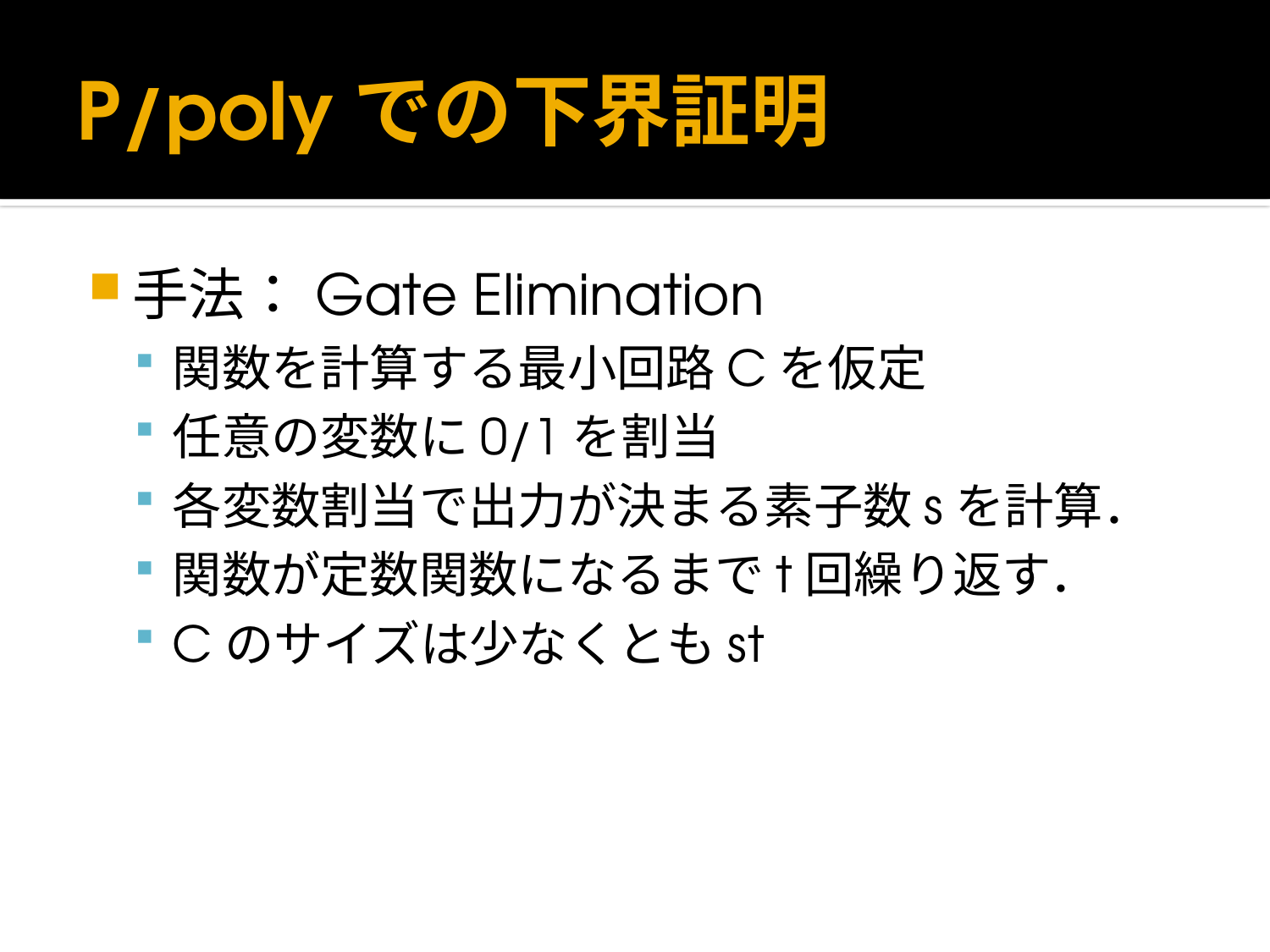

# P/polyでの下界証明
手法：Gate Elimination
関数を計算する最小回路Cを仮定
任意の変数に0/1を割当
各変数割当で出力が決まる素子数sを計算．
関数が定数関数になるまでt回繰り返す．
Cのサイズは少なくともst